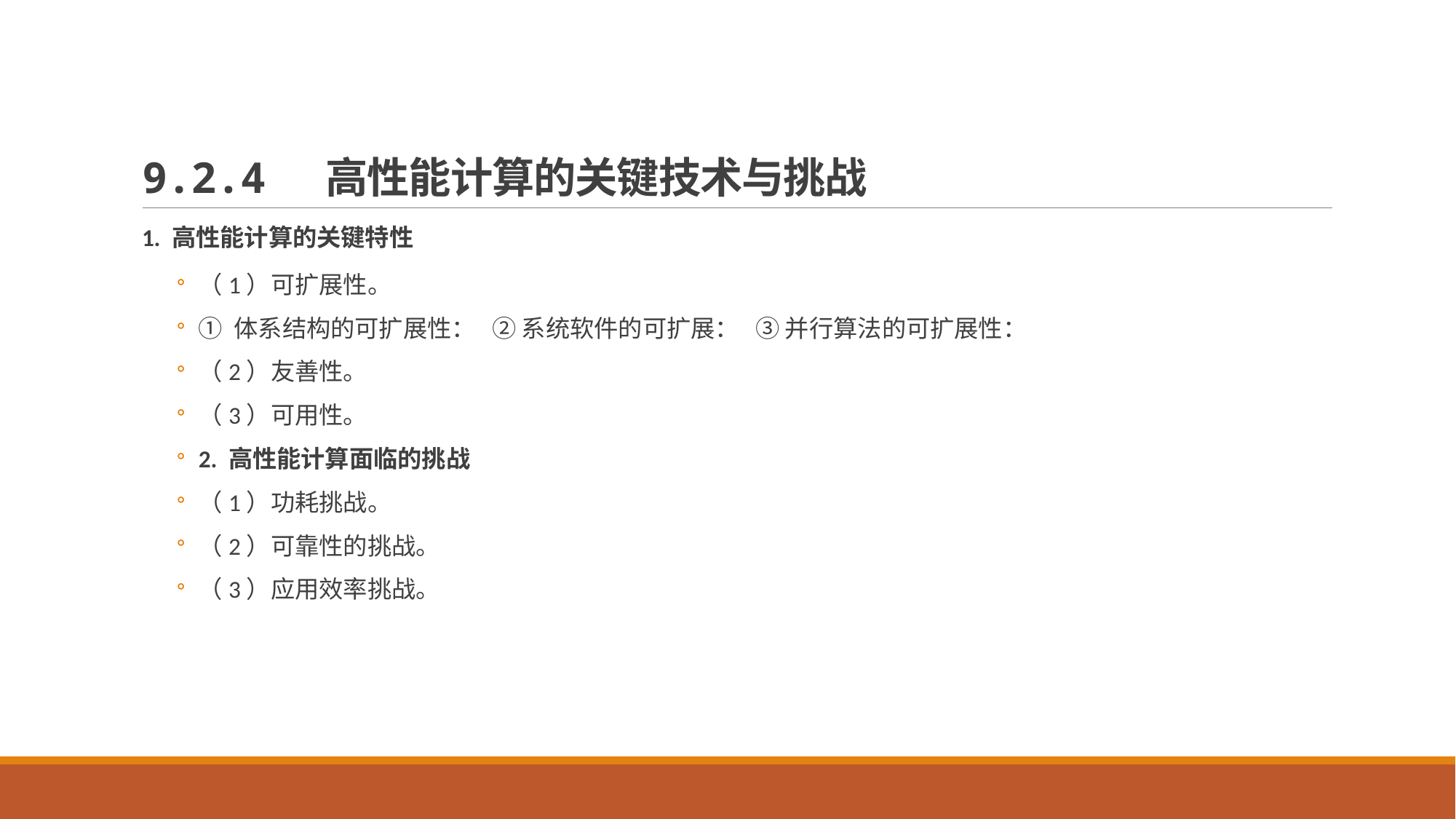

# 9.2.4  高性能计算的关键技术与挑战
1. 高性能计算的关键特性
（1）可扩展性。
① 体系结构的可扩展性：   ② 系统软件的可扩展：   ③ 并行算法的可扩展性：
（2）友善性。
（3）可用性。
2. 高性能计算面临的挑战
（1）功耗挑战。
（2）可靠性的挑战。
（3）应用效率挑战。